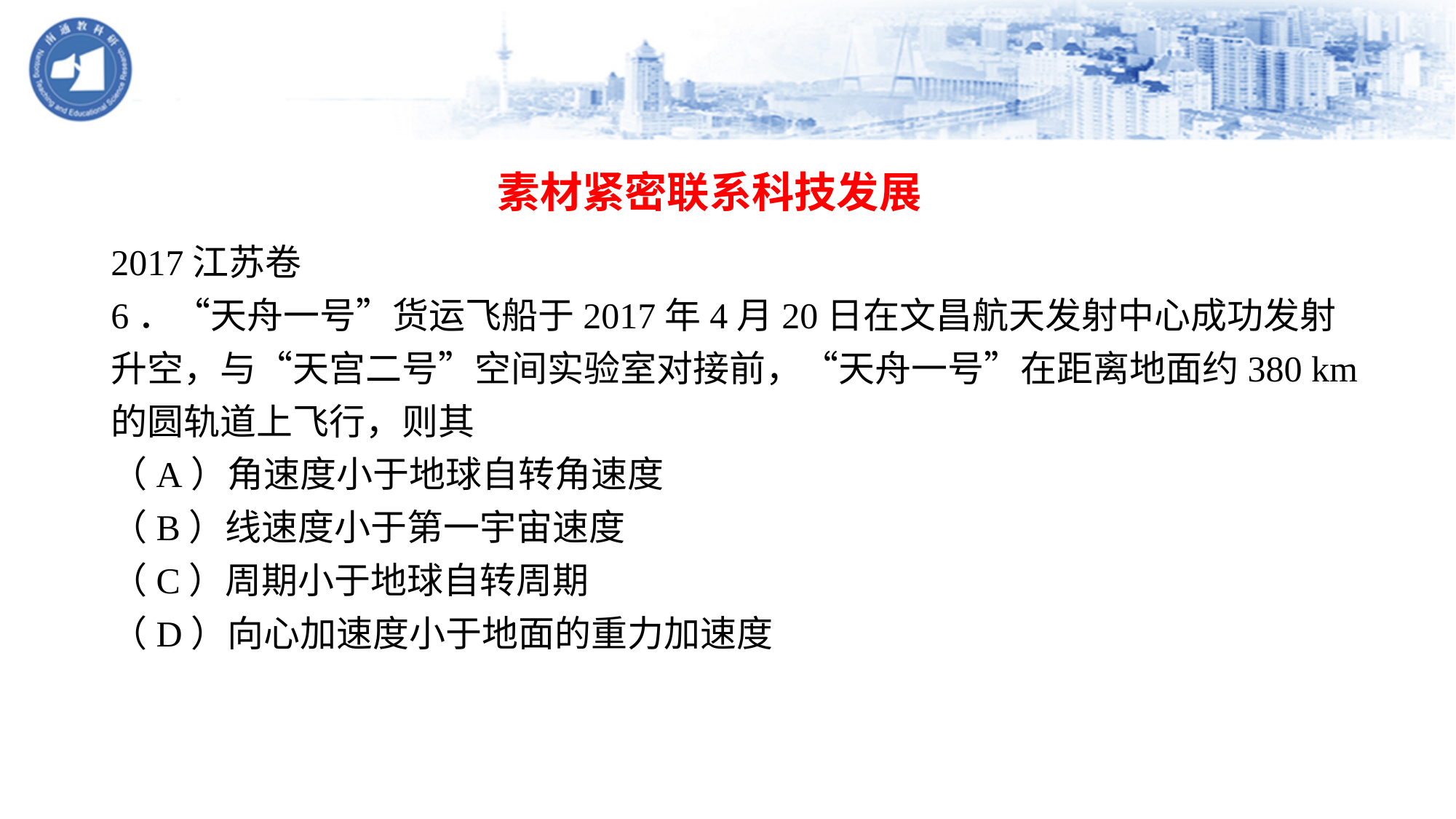

素材紧密联系科技发展
2017江苏卷
6．“天舟一号”货运飞船于2017年4月20日在文昌航天发射中心成功发射升空，与“天宫二号”空间实验室对接前，“天舟一号”在距离地面约380 km的圆轨道上飞行，则其
（A）角速度小于地球自转角速度
（B）线速度小于第一宇宙速度
（C）周期小于地球自转周期
（D）向心加速度小于地面的重力加速度